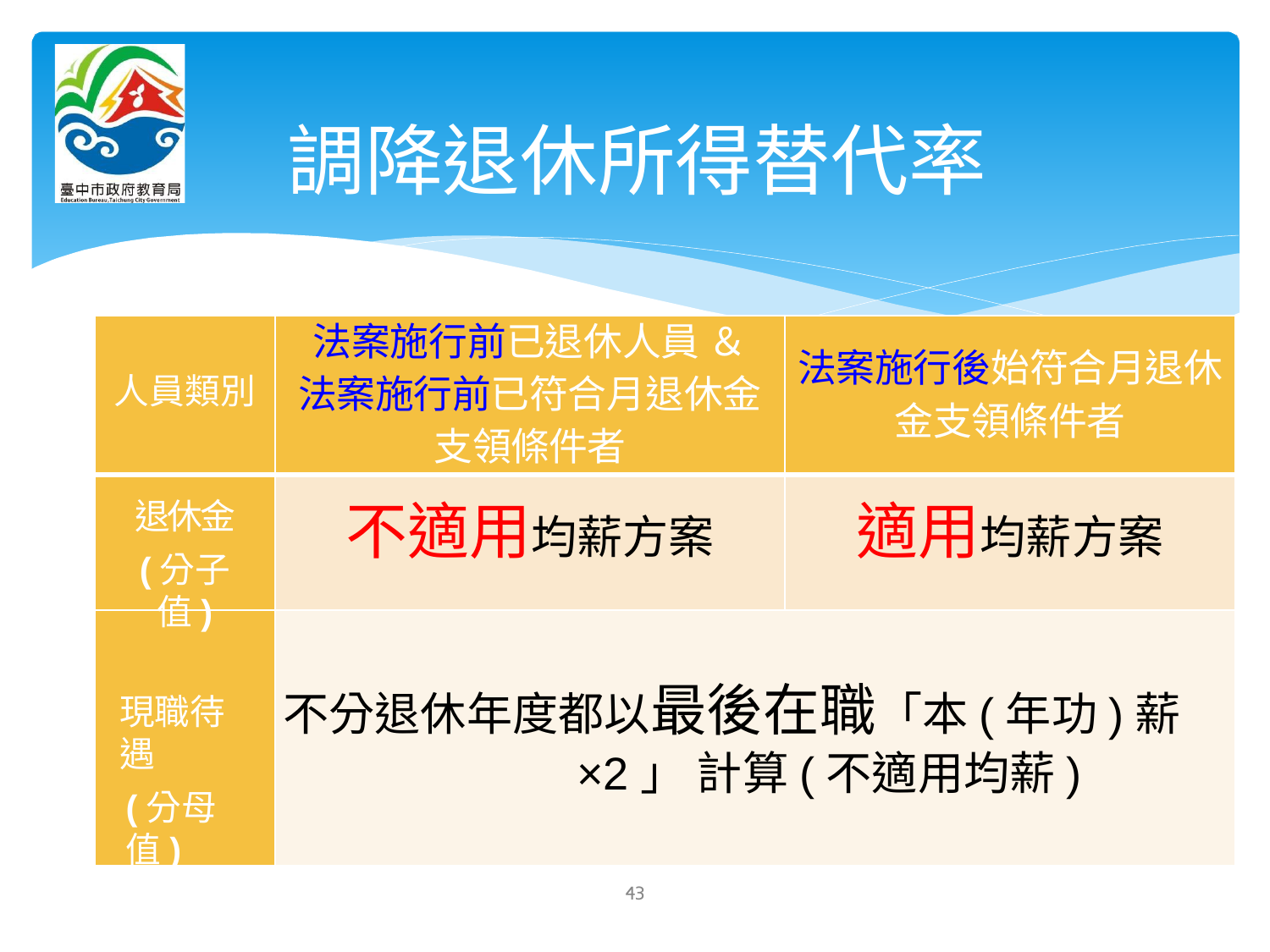

調降退休所得替代率
法案施行前已退休人員 ＆ 法案施行前已符合月退休金 支領條件者

法案施行後始符合月退休
金支領條件者
人員類別

不適用均薪方案
適用均薪方案
退休金

(分子值)

不分退休年度都以最後在職「本(年功)薪×2」 計算(不適用均薪)
現職待遇

(分母值)

43